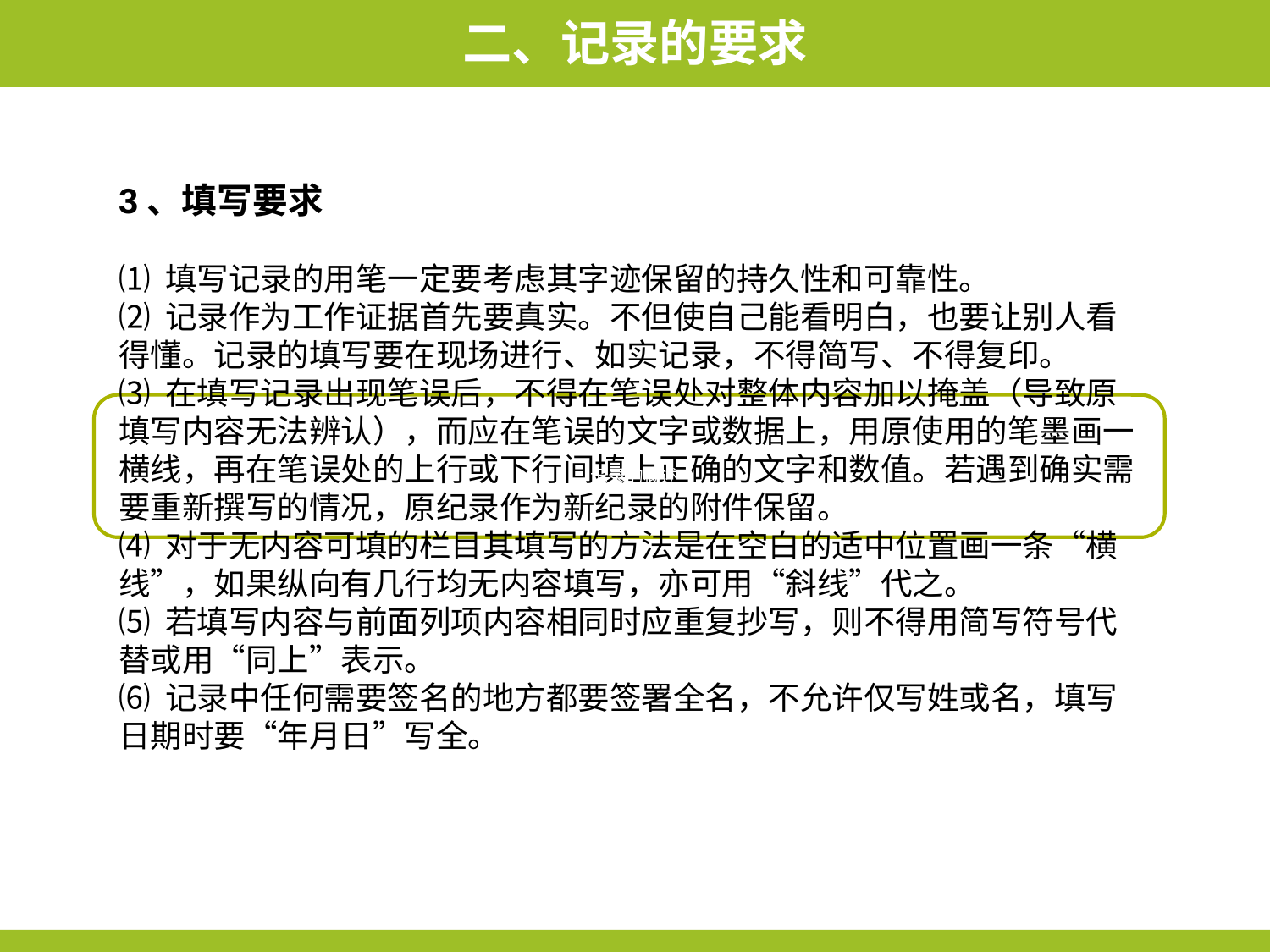

# 二、记录的要求
3、填写要求

⑴ 填写记录的用笔一定要考虑其字迹保留的持久性和可靠性。
⑵ 记录作为工作证据首先要真实。不但使自己能看明白，也要让别人看得懂。记录的填写要在现场进行、如实记录，不得简写、不得复印。
⑶ 在填写记录出现笔误后，不得在笔误处对整体内容加以掩盖（导致原填写内容无法辨认），而应在笔误的文字或数据上，用原使用的笔墨画一横线，再在笔误处的上行或下行间填上正确的文字和数值。若遇到确实需要重新撰写的情况，原纪录作为新纪录的附件保留。
⑷ 对于无内容可填的栏目其填写的方法是在空白的适中位置画一条“横线”，如果纵向有几行均无内容填写，亦可用“斜线”代之。
⑸ 若填写内容与前面列项内容相同时应重复抄写，则不得用简写符号代替或用“同上”表示。
⑹ 记录中任何需要签名的地方都要签署全名，不允许仅写姓或名，填写日期时要“年月日”写全。
记录的概述